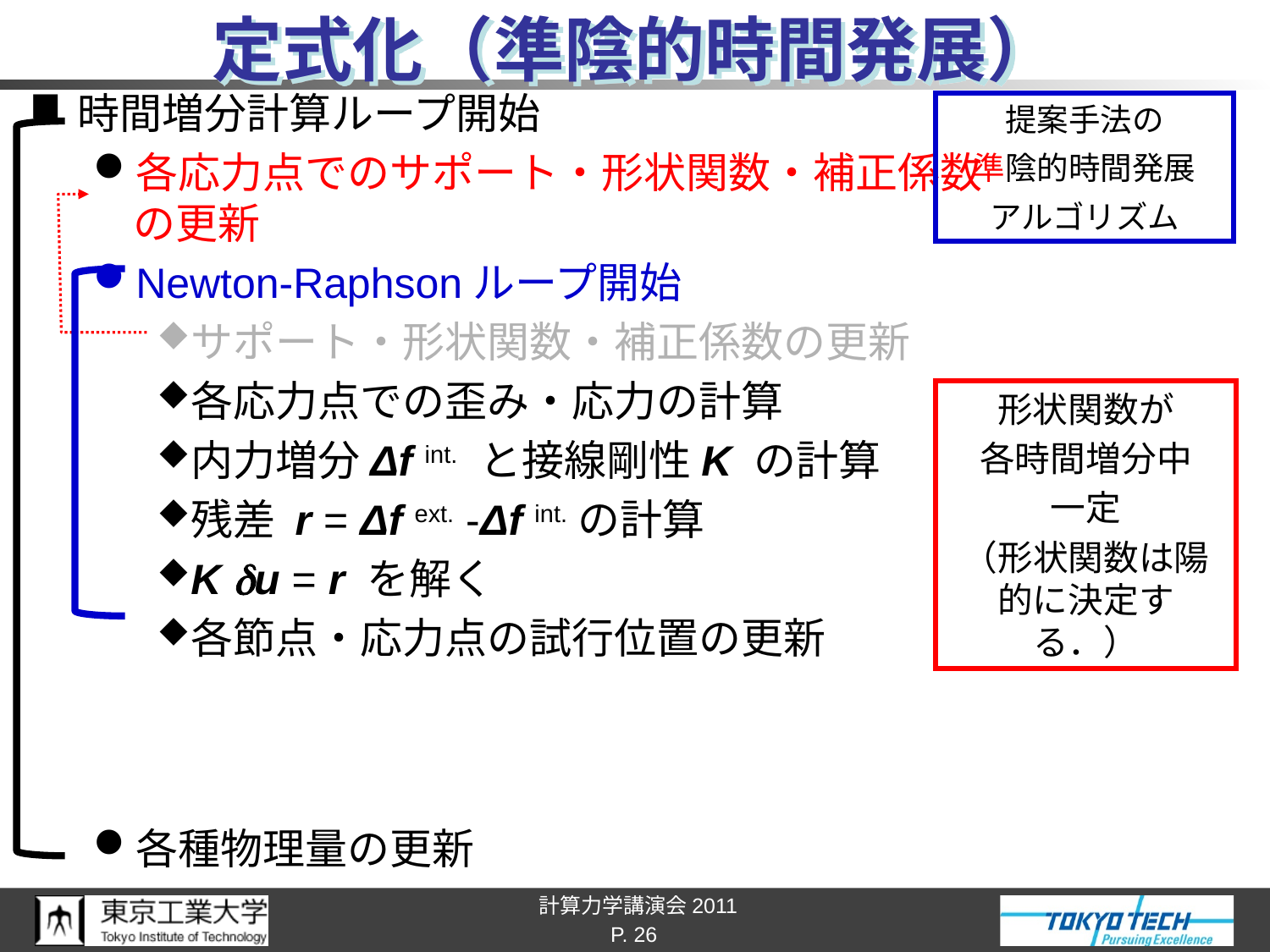

# 定式化（準陰的時間発展）
時間増分計算ループ開始
各応力点でのサポート・形状関数・補正係数
の更新
Newton-Raphsonループ開始
サポート・形状関数・補正係数の更新
各応力点での歪み・応力の計算
内力増分Δf int. と接線剛性K の計算
残差 r = Δf ext. -Δf int.の計算
K δu = r を解く
各節点・応力点の試行位置の更新

各種物理量の更新

提案手法の
準陰的時間発展
アルゴリズム

形状関数が
各時間増分中
一定
（形状関数は陽的に決定する．）
P. 26